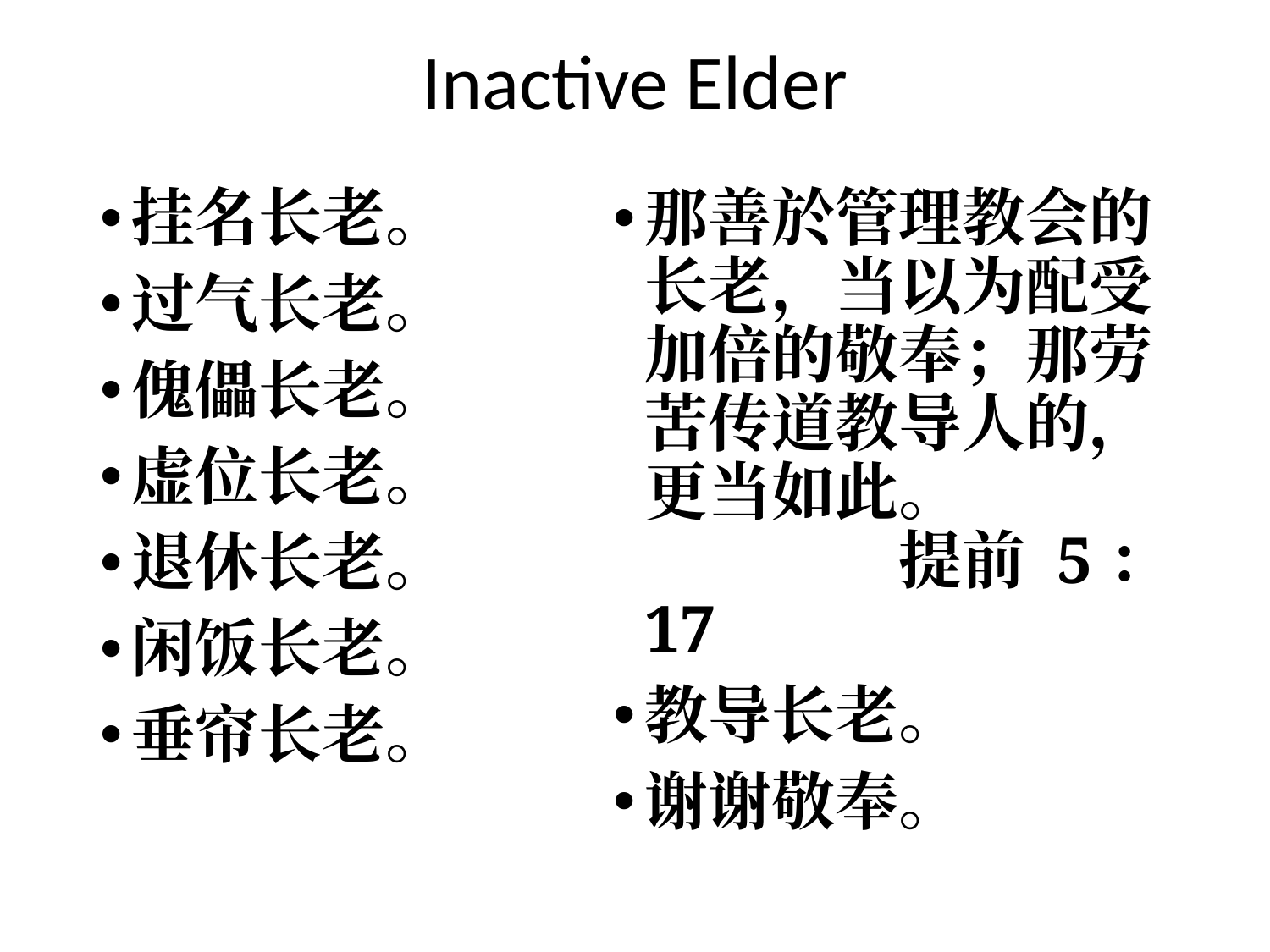

# Inactive Elder
那善於管理教会的长老，当以为配受加倍的敬奉；那劳苦传道教导人的，更当如此。				提前 5：17
教导长老。
谢谢敬奉。

挂名长老。
过气长老。
傀儡长老。
虚位长老。
退休长老。
闲饭长老。
垂帘长老。